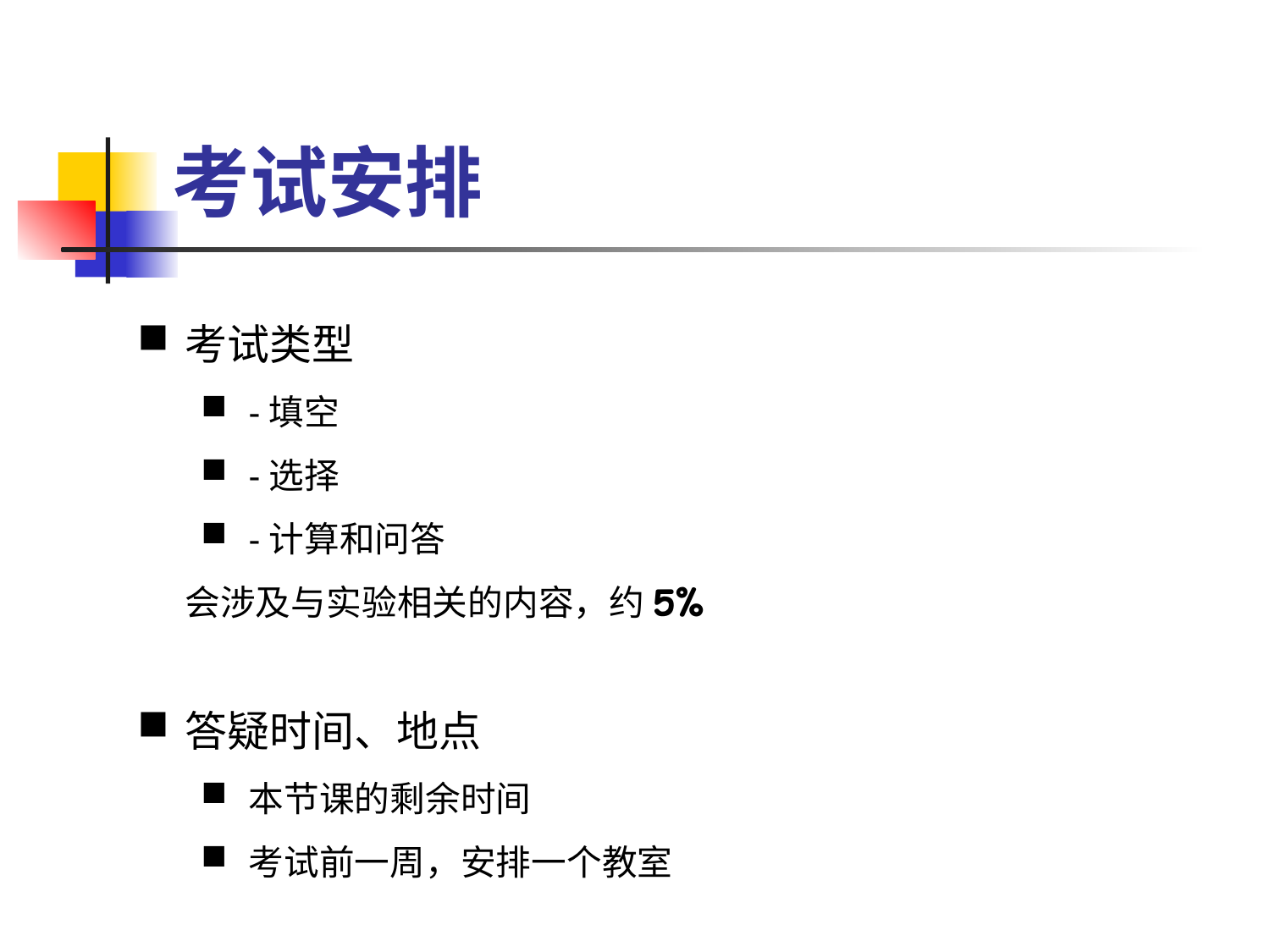

# 考试安排
考试类型
-填空
-选择
-计算和问答
     会涉及与实验相关的内容，约5%

答疑时间、地点
本节课的剩余时间
考试前一周，安排一个教室